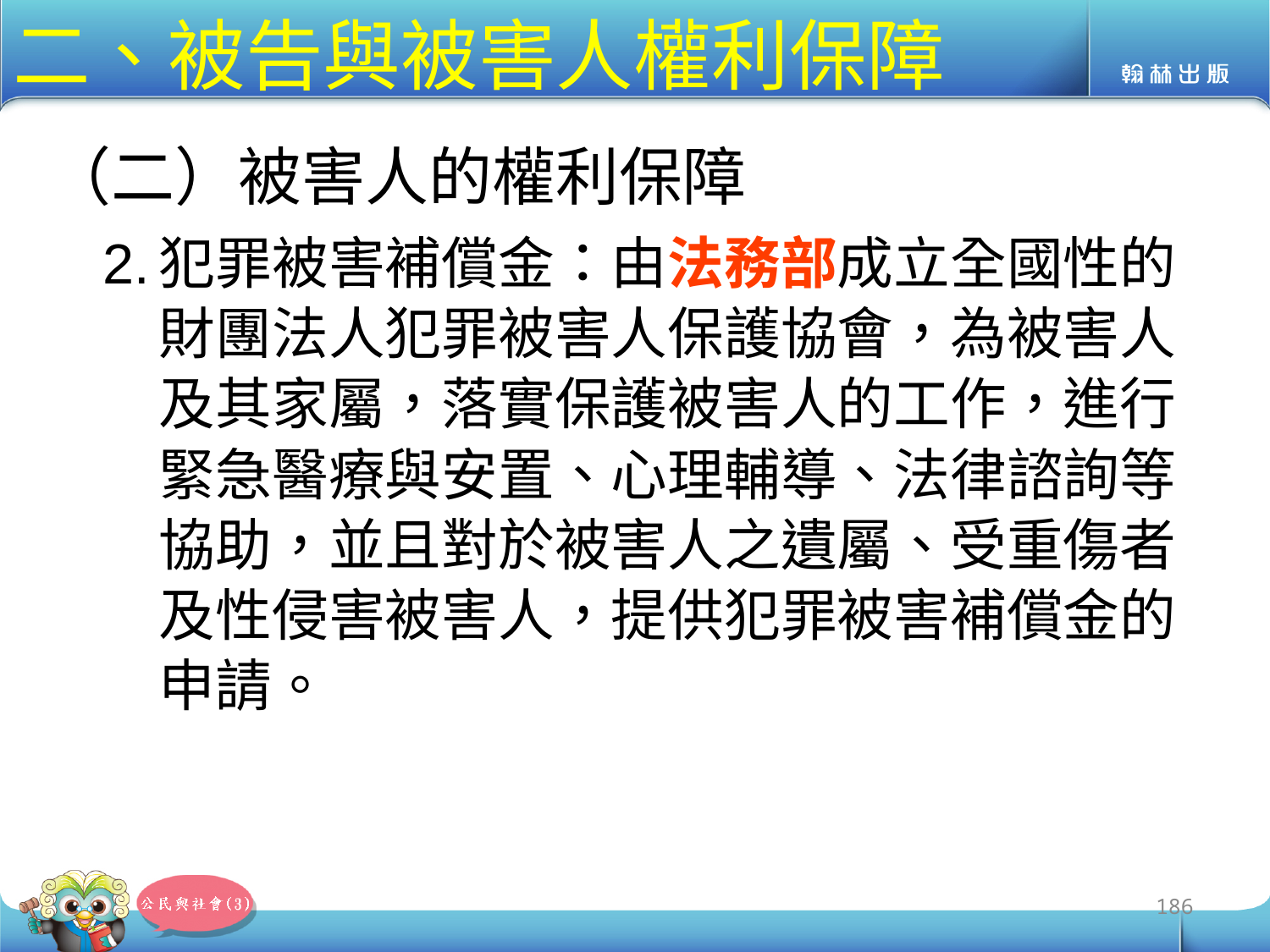

# 二、被告與被害人權利保障
（二）被害人的權利保障
犯罪被害補償金：由法務部成立全國性的財團法人犯罪被害人保護協會，為被害人及其家屬，落實保護被害人的工作，進行緊急醫療與安置、心理輔導、法律諮詢等協助，並且對於被害人之遺屬、受重傷者及性侵害被害人，提供犯罪被害補償金的申請。
186